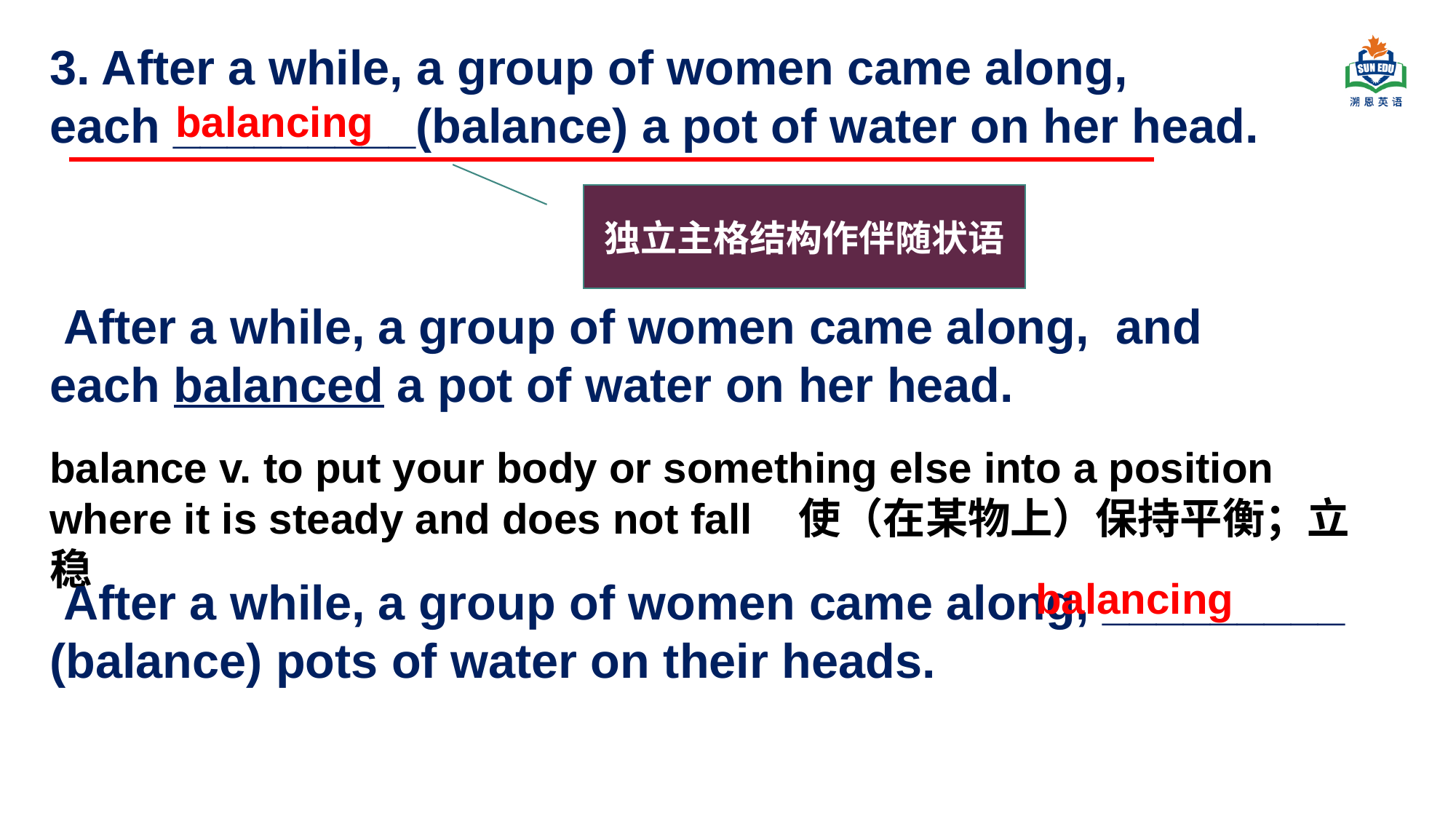

3. After a while, a group of women came along,
each _________(balance) a pot of water on her head.
balancing
独立主格结构作伴随状语
 After a while, a group of women came along,  and
each balanced a pot of water on her head.
balance v. to put your body or something else into a position where it is steady and does not fall   使（在某物上）保持平衡；立稳
 After a while, a group of women came along, _________ (balance) pots of water on their heads.
balancing